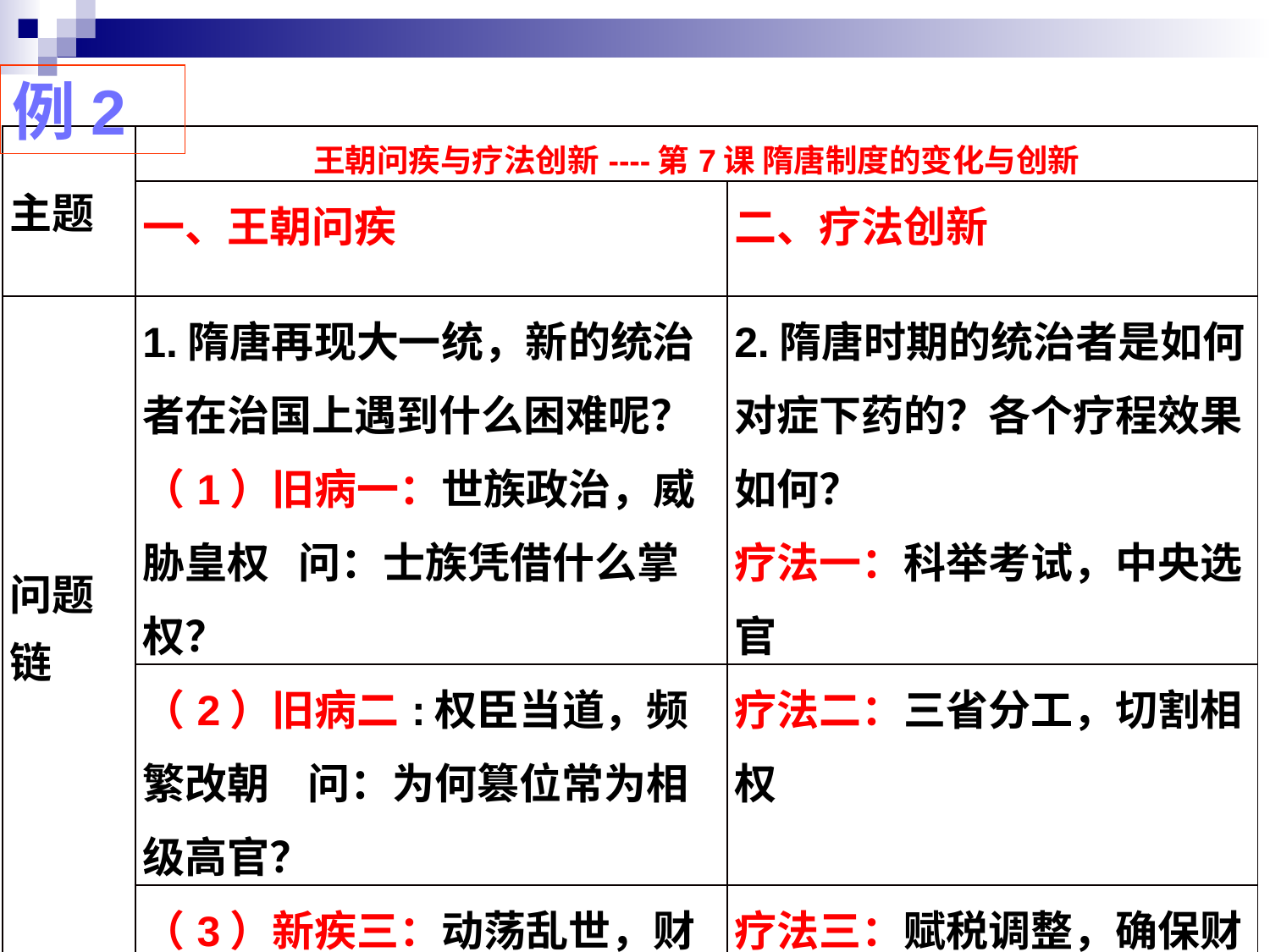

例2
| 主题 | 王朝问疾与疗法创新----第7课 隋唐制度的变化与创新 |  |
| --- | --- | --- |
|  | 一、王朝问疾 | 二、疗法创新 |
| 问题链 | 1.隋唐再现大一统，新的统治者在治国上遇到什么困难呢？ （1）旧病一：世族政治，威胁皇权 问：士族凭借什么掌权？ | 2.隋唐时期的统治者是如何对症下药的？各个疗程效果如何？ 疗法一：科举考试，中央选官 |
|  | （2）旧病二:权臣当道，频繁改朝 问：为何篡位常为相级高官？ | 疗法二：三省分工，切割相权 |
|  | （3）新疾三：动荡乱世，财政困难 问：唐朝户数发生了什么变化？怎么回事？ | 疗法三：赋税调整，确保财政 |